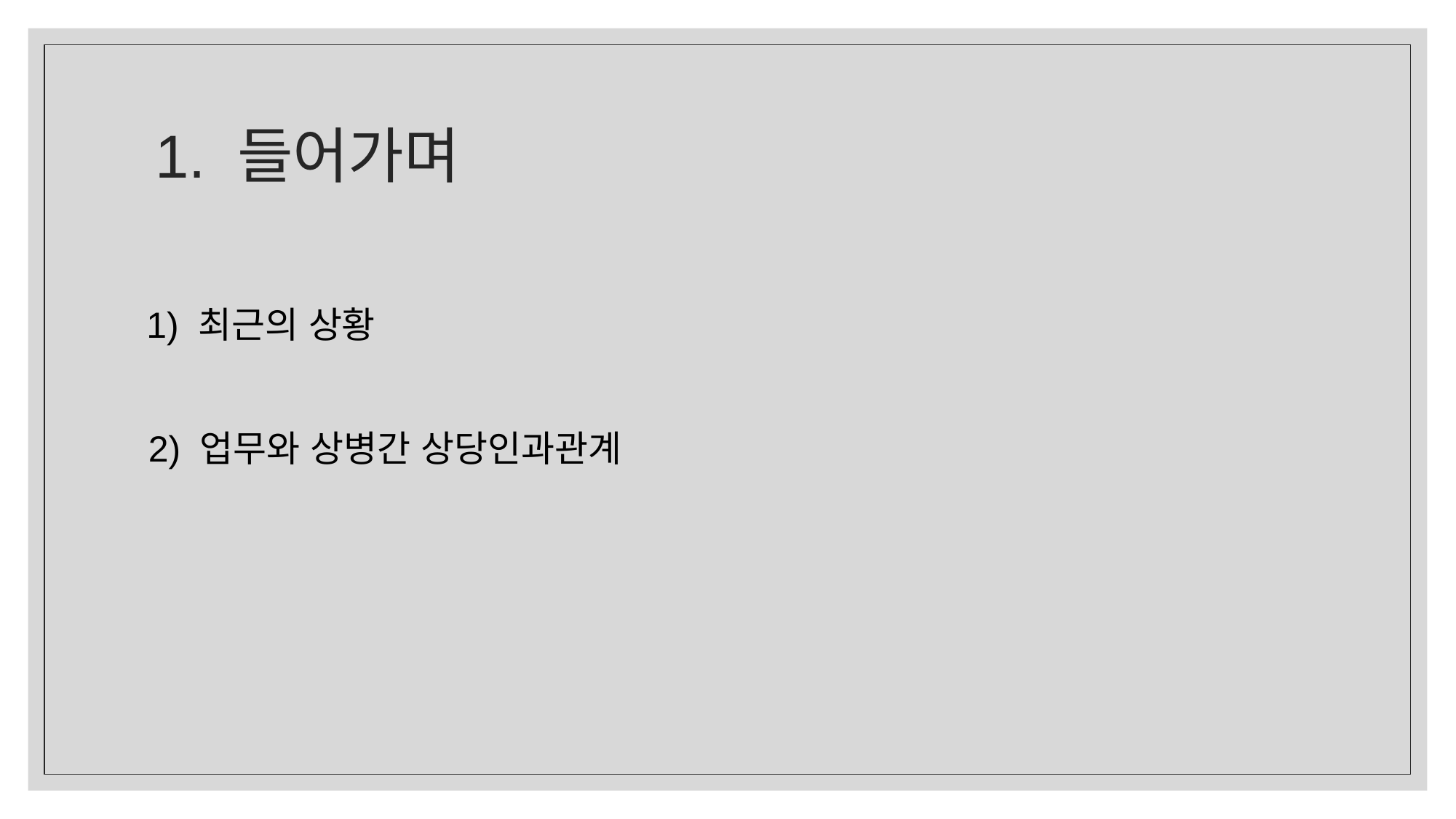

# 1. 들어가며

 1) 최근의 상황

 2) 업무와 상병간 상당인과관계